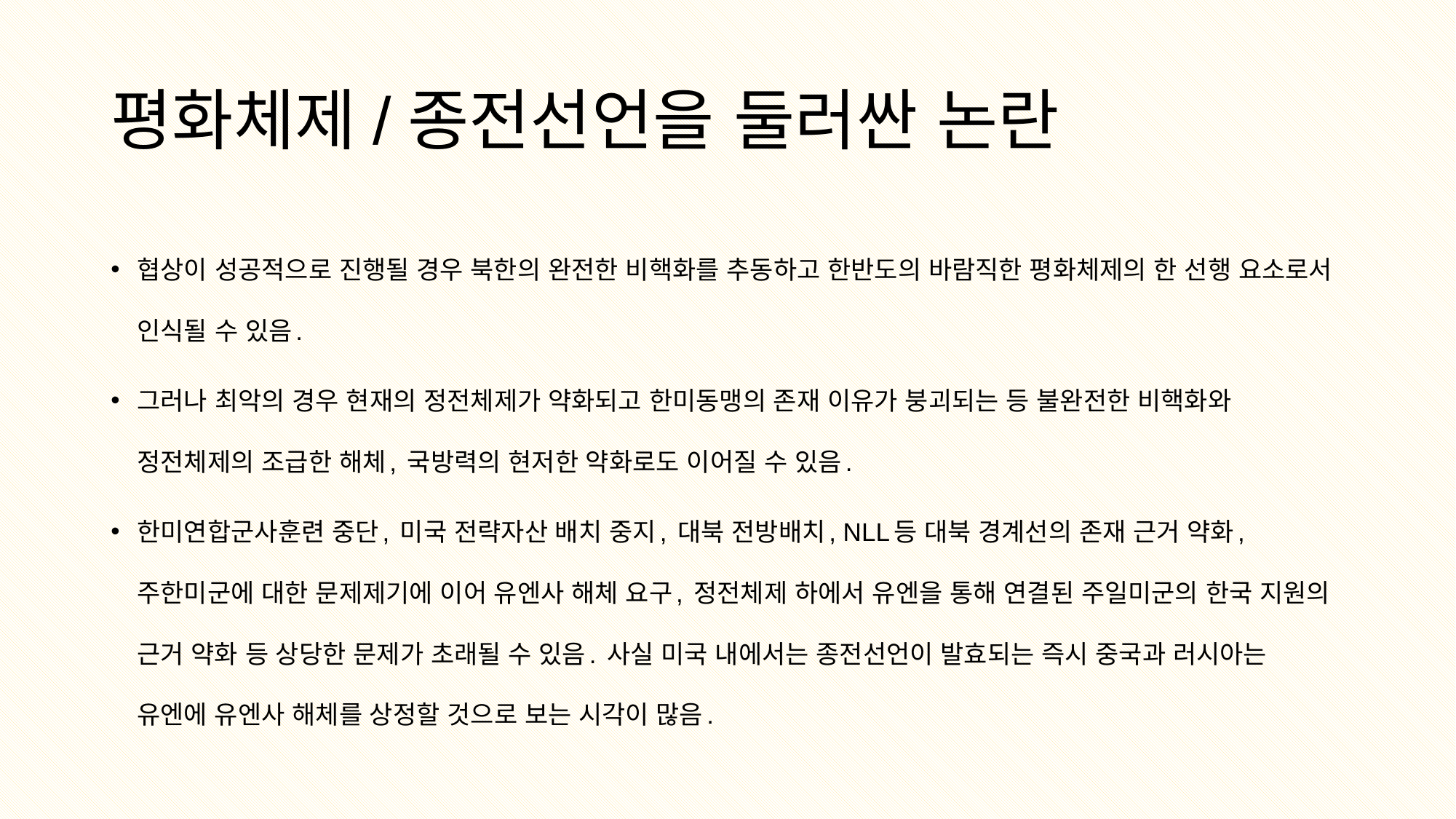

# 평화체제/종전선언을 둘러싼 논란
협상이 성공적으로 진행될 경우 북한의 완전한 비핵화를 추동하고 한반도의 바람직한 평화체제의 한 선행 요소로서 인식될 수 있음.
그러나 최악의 경우 현재의 정전체제가 약화되고 한미동맹의 존재 이유가 붕괴되는 등 불완전한 비핵화와 정전체제의 조급한 해체, 국방력의 현저한 약화로도 이어질 수 있음.
한미연합군사훈련 중단, 미국 전략자산 배치 중지, 대북 전방배치, NLL등 대북 경계선의 존재 근거 약화, 주한미군에 대한 문제제기에 이어 유엔사 해체 요구, 정전체제 하에서 유엔을 통해 연결된 주일미군의 한국 지원의 근거 약화 등 상당한 문제가 초래될 수 있음. 사실 미국 내에서는 종전선언이 발효되는 즉시 중국과 러시아는 유엔에 유엔사 해체를 상정할 것으로 보는 시각이 많음.